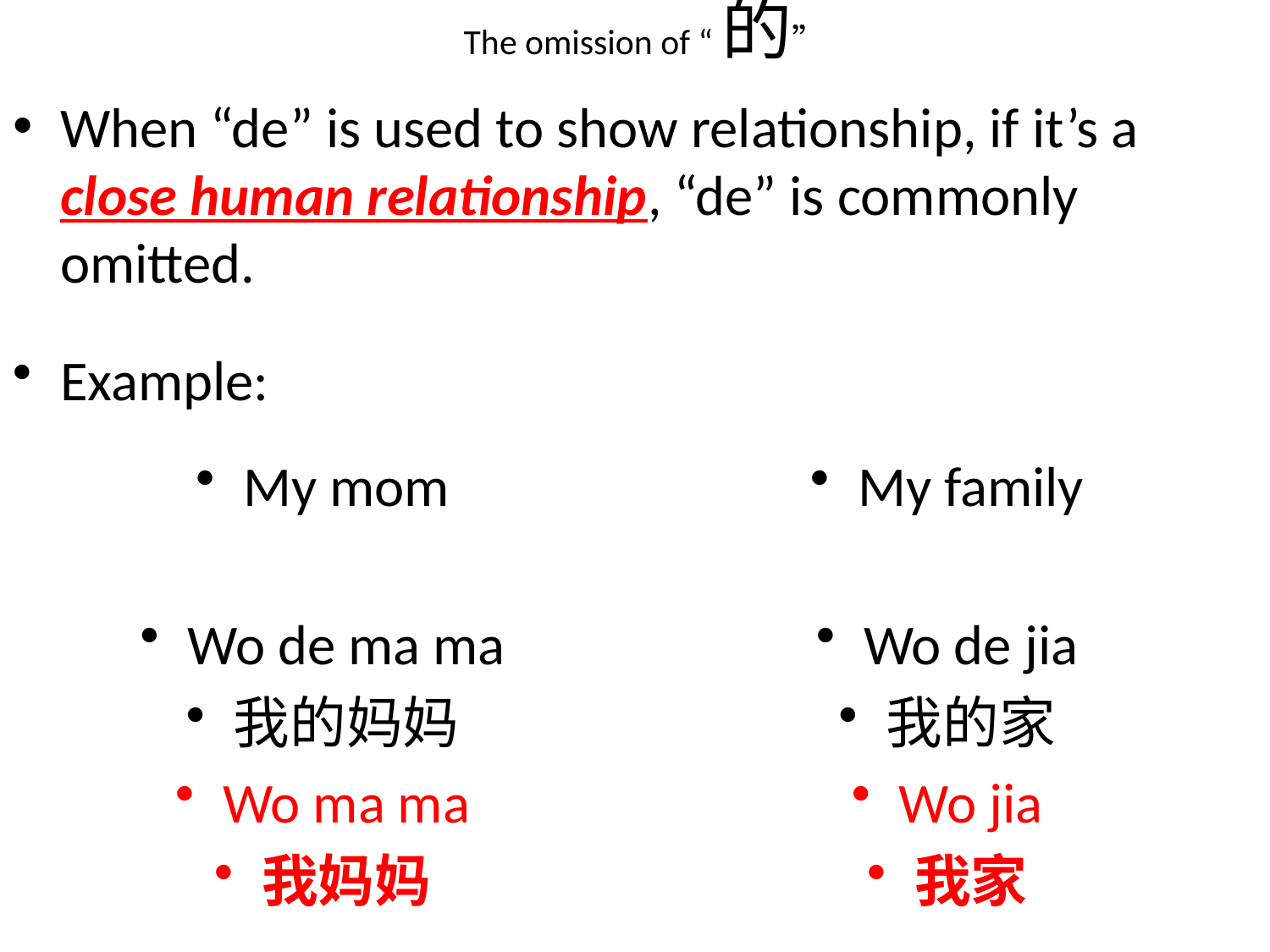

# The omission of “的”
When “de” is used to show relationship, if it’s a close human relationship, “de” is commonly omitted.
Example:
My mom

Wo de ma ma
我的妈妈
Wo ma ma
我妈妈
My family

Wo de jia
我的家
Wo jia
我家